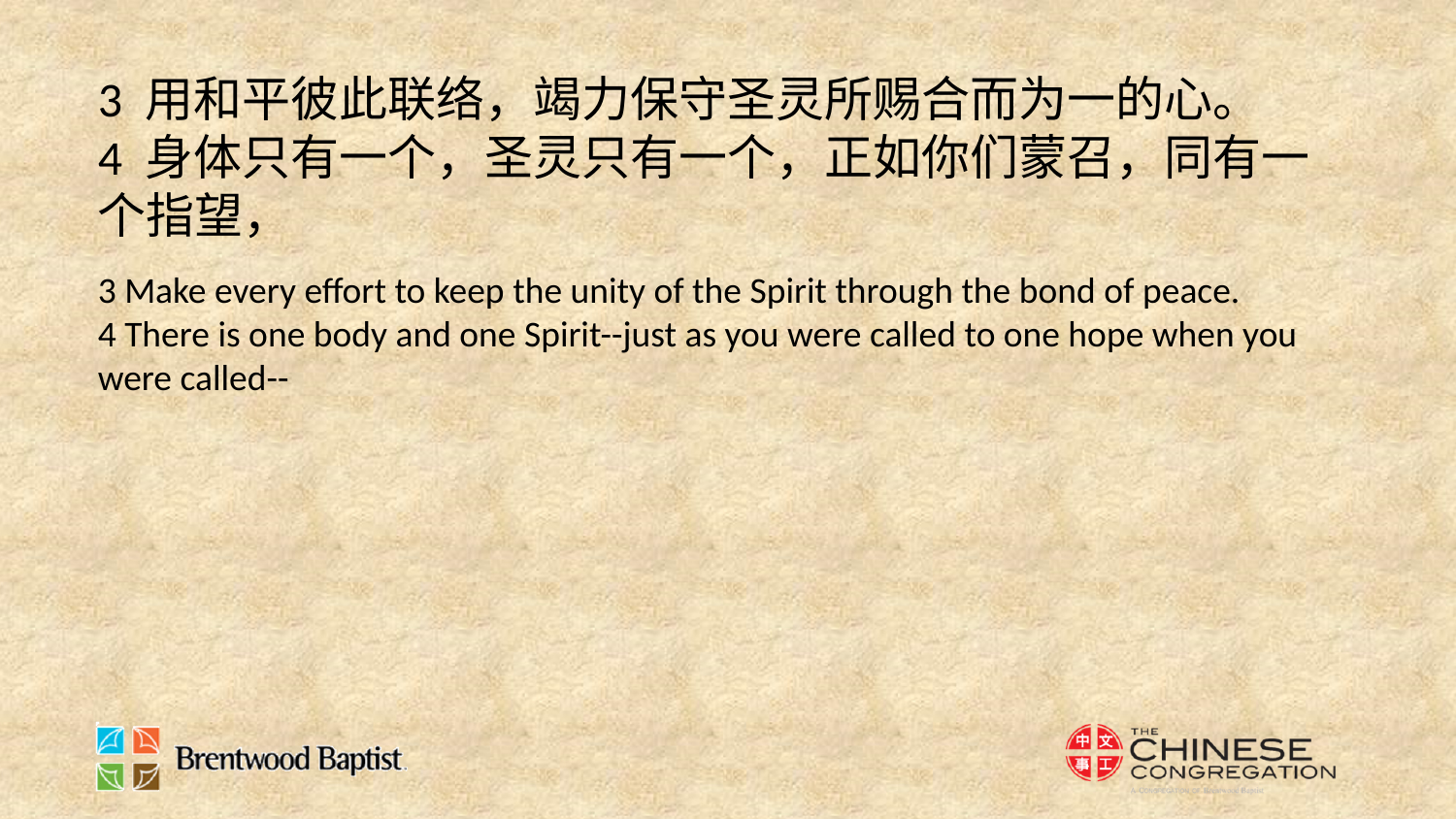

3 用和平彼此联络，竭力保守圣灵所赐合而为一的心。
4 身体只有一个，圣灵只有一个，正如你们蒙召，同有一个指望，

3 Make every effort to keep the unity of the Spirit through the bond of peace.
4 There is one body and one Spirit--just as you were called to one hope when you were called--